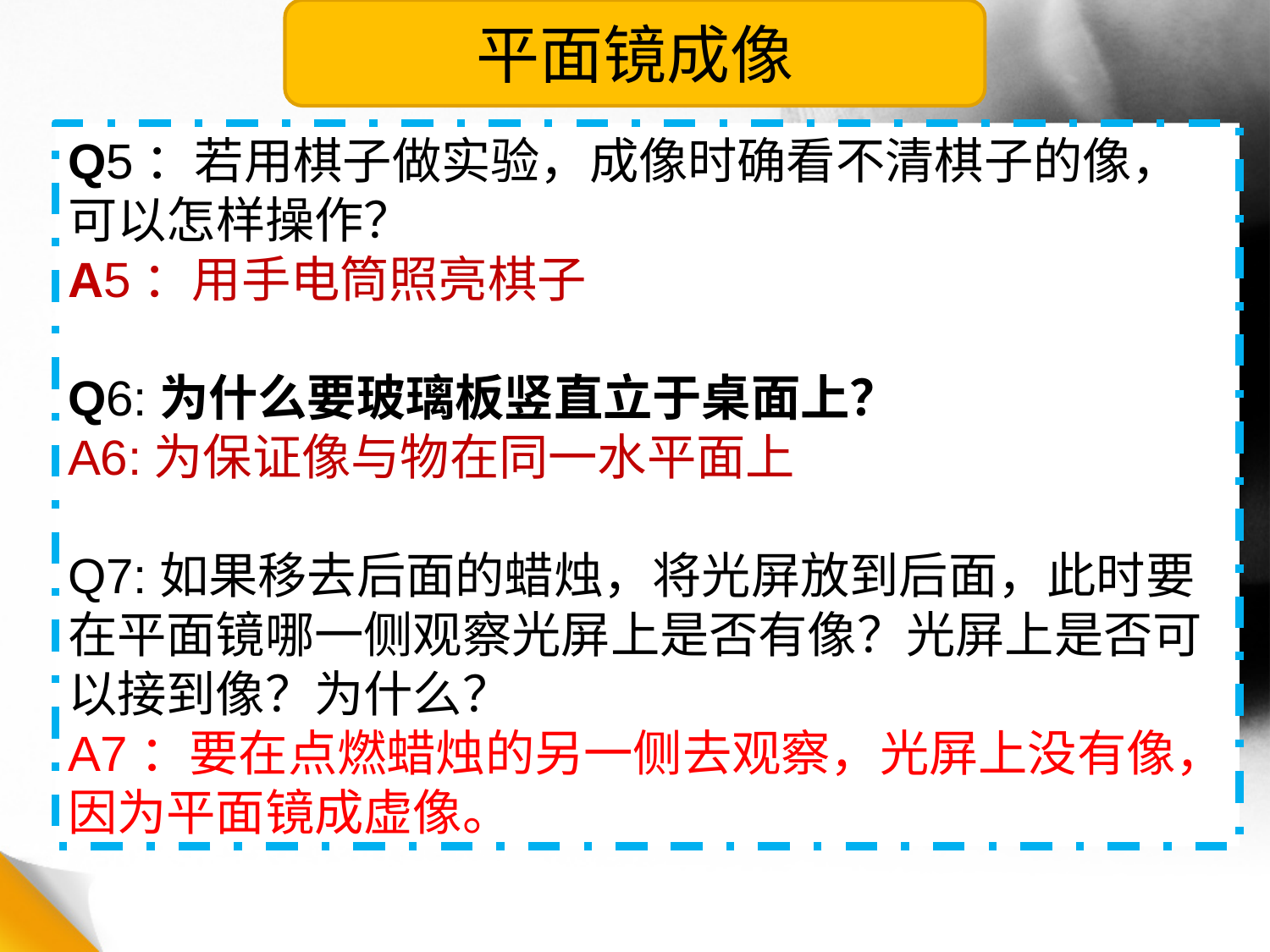

平面镜成像
Q5：若用棋子做实验，成像时确看不清棋子的像，可以怎样操作？
A5：用手电筒照亮棋子

Q6:为什么要玻璃板竖直立于桌面上？
A6:为保证像与物在同一水平面上

Q7:如果移去后面的蜡烛，将光屏放到后面，此时要在平面镜哪一侧观察光屏上是否有像？光屏上是否可以接到像？为什么？
A7：要在点燃蜡烛的另一侧去观察，光屏上没有像，因为平面镜成虚像。